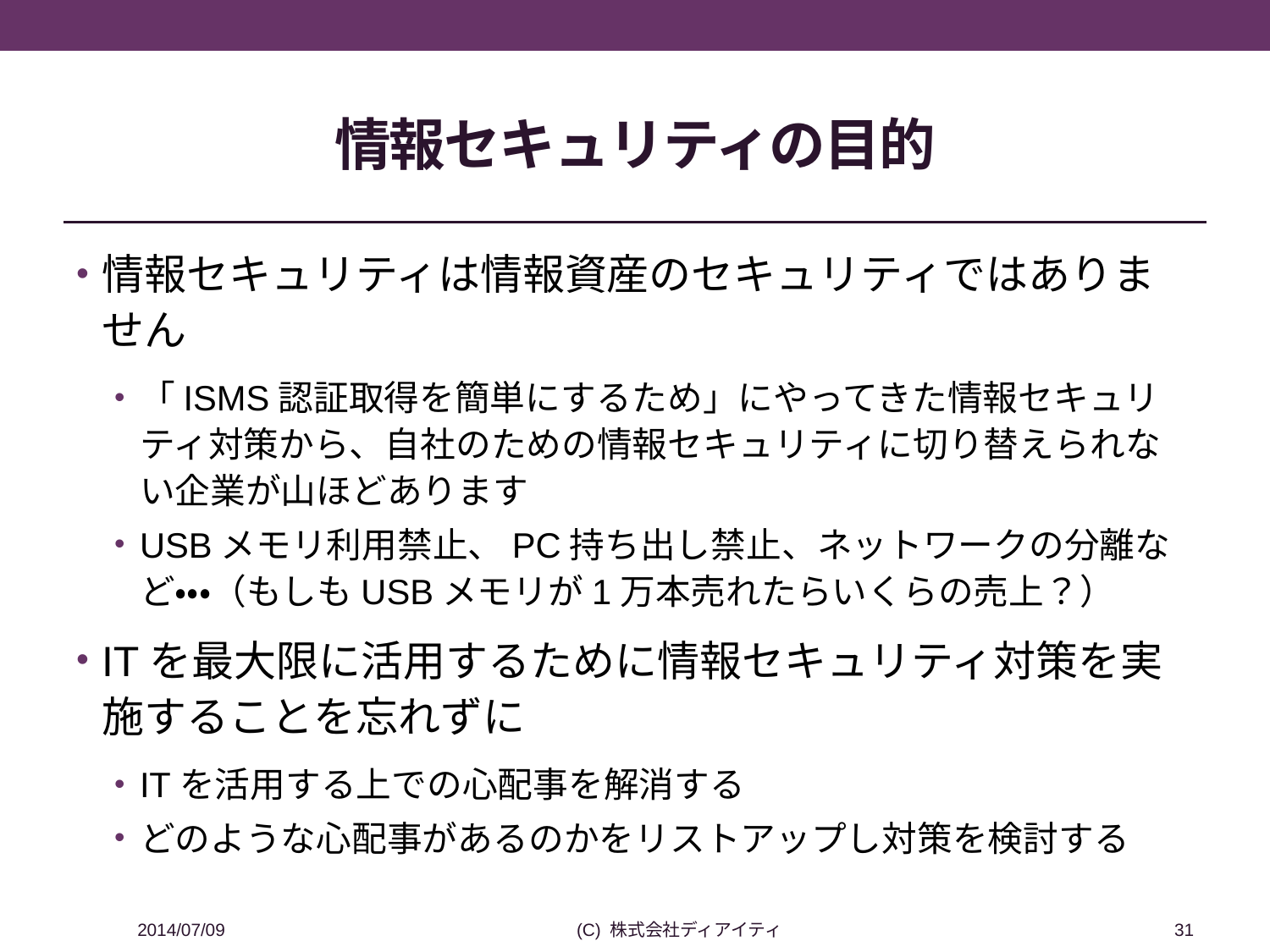

# 情報セキュリティの目的
情報セキュリティは情報資産のセキュリティではありません
「ISMS認証取得を簡単にするため」にやってきた情報セキュリティ対策から、自社のための情報セキュリティに切り替えられない企業が山ほどあります
USBメモリ利用禁止、PC持ち出し禁止、ネットワークの分離など・・・（もしもUSBメモリが1万本売れたらいくらの売上？）
ITを最大限に活用するために情報セキュリティ対策を実施することを忘れずに
ITを活用する上での心配事を解消する
どのような心配事があるのかをリストアップし対策を検討する

2014/07/09
(C) 株式会社ディアイティ
31